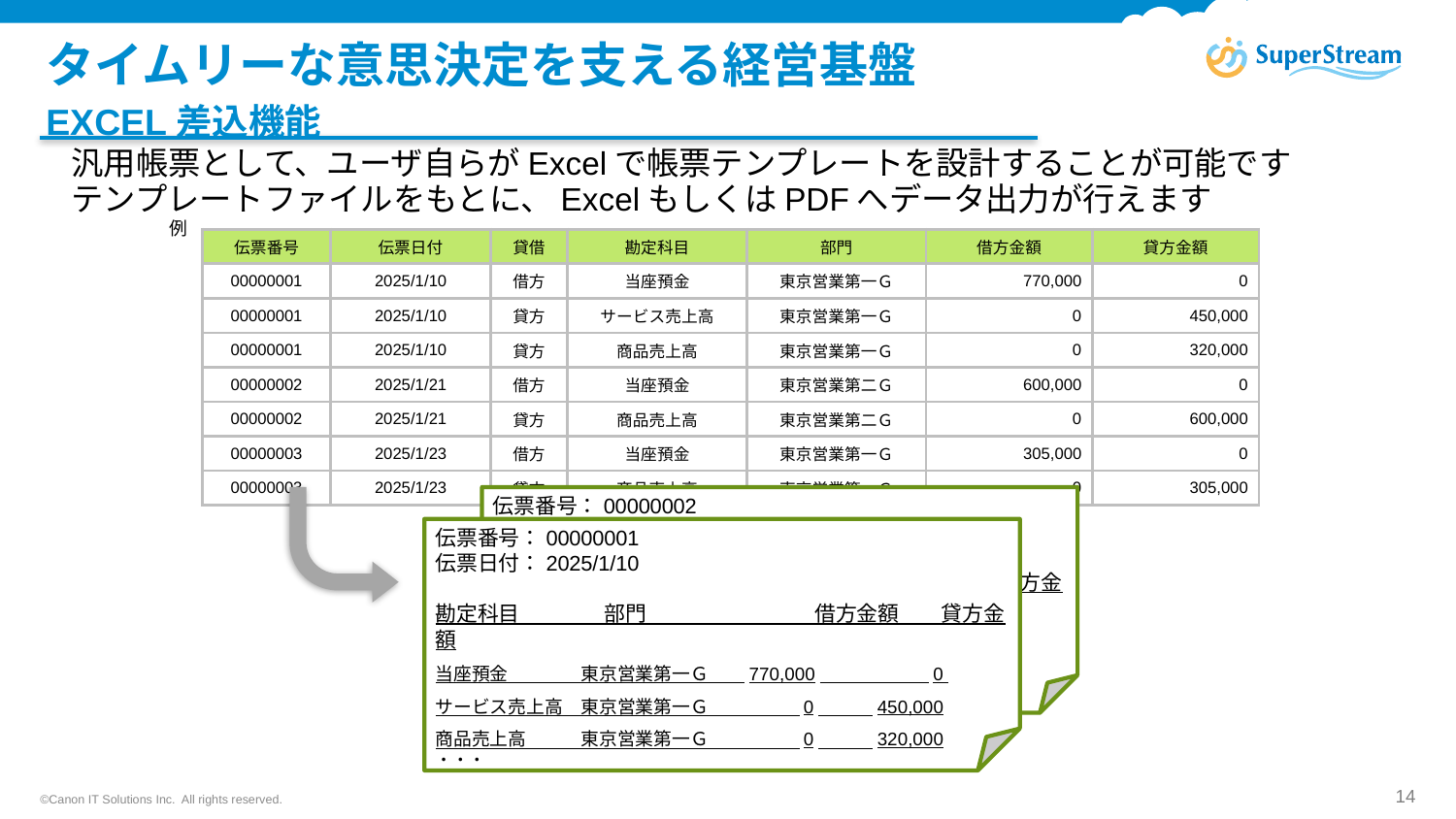

# タイムリーな意思決定を支える経営基盤
EXCEL差込機能

汎用帳票として、ユーザ自らがExcelで帳票テンプレートを設計することが可能です
テンプレートファイルをもとに、ExcelもしくはPDFへデータ出力が行えます

例
| 伝票番号 | 伝票日付 | 貸借 | 勘定科目 | 部門 | 借方金額 | 貸方金額 |
| --- | --- | --- | --- | --- | --- | --- |
| 00000001 | 2025/1/10 | 借方 | 当座預金 | 東京営業第一Ｇ | 770,000 | 0 |
| 00000001 | 2025/1/10 | 貸方 | サービス売上高 | 東京営業第一Ｇ | 0 | 450,000 |
| 00000001 | 2025/1/10 | 貸方 | 商品売上高 | 東京営業第一Ｇ | 0 | 320,000 |
| 00000002 | 2025/1/21 | 借方 | 当座預金 | 東京営業第二Ｇ | 600,000 | 0 |
| 00000002 | 2025/1/21 | 貸方 | 商品売上高 | 東京営業第二Ｇ | 0 | 600,000 |
| 00000003 | 2025/1/23 | 借方 | 当座預金 | 東京営業第一Ｇ | 305,000 | 0 |
| 00000003 | 2025/1/23 | 貸方 | 商品売上高 | 東京営業第一Ｇ | 0 | 305,000 |

伝票番号：00000002
伝票日付：2017/1/10

勘定科目　　　　部門　　　　　　　　借方金額　　貸方金額
・・・
伝票番号：00000001
伝票日付：2025/1/10

勘定科目　　　　部門　　　　　　　　借方金額　　貸方金額
当座預金　　　　東京営業第一Ｇ　　770,000　　　　　　0
サービス売上高　東京営業第一Ｇ　　　　　0　　　450,000
商品売上高　　　東京営業第一Ｇ　　　　　0　　　320,000
・・・
©Canon IT Solutions Inc.  All rights reserved.
14